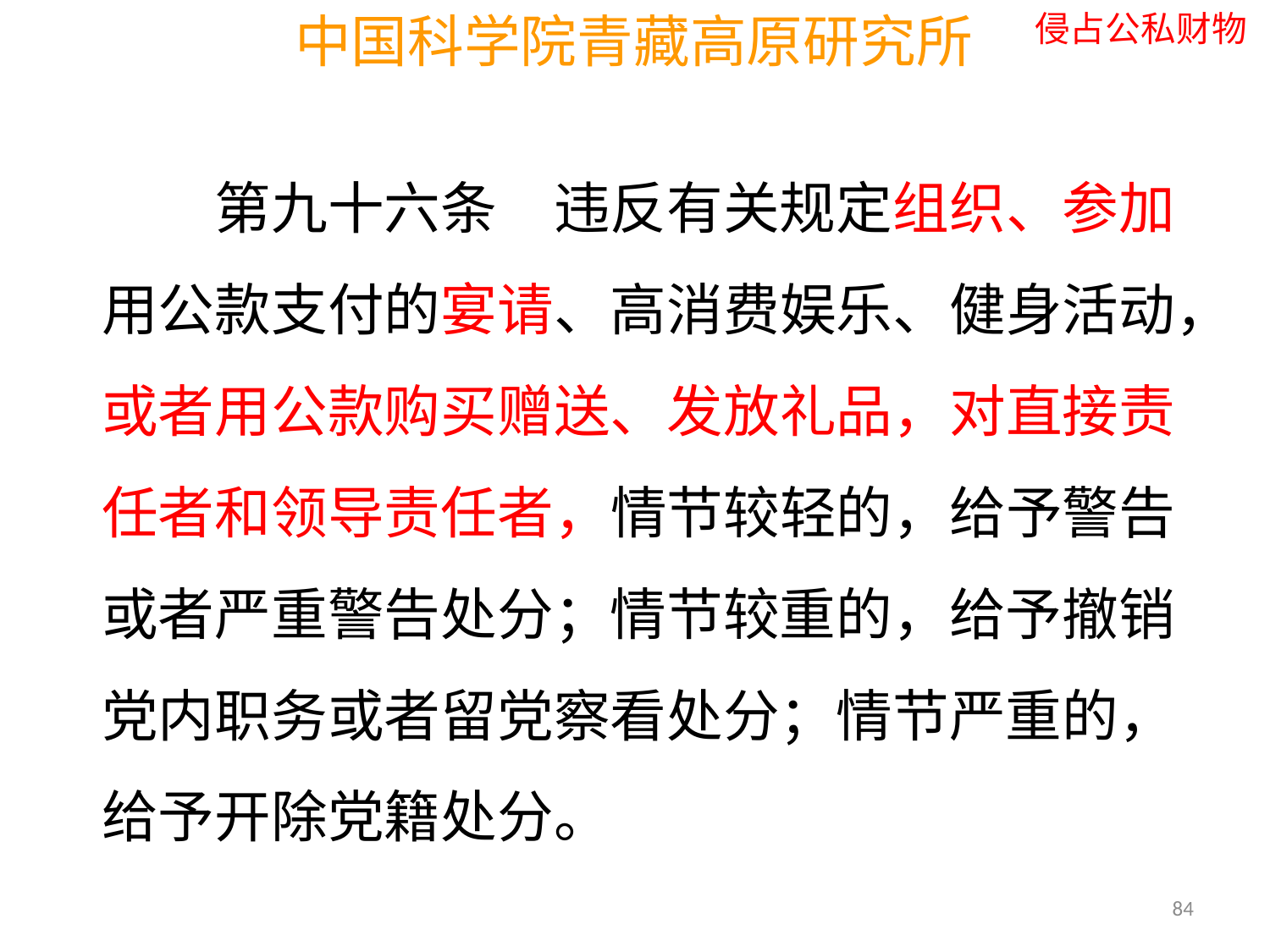

侵占公私财物
　　第九十六条　违反有关规定组织、参加用公款支付的宴请、高消费娱乐、健身活动，或者用公款购买赠送、发放礼品，对直接责任者和领导责任者，情节较轻的，给予警告或者严重警告处分；情节较重的，给予撤销党内职务或者留党察看处分；情节严重的，给予开除党籍处分。
84